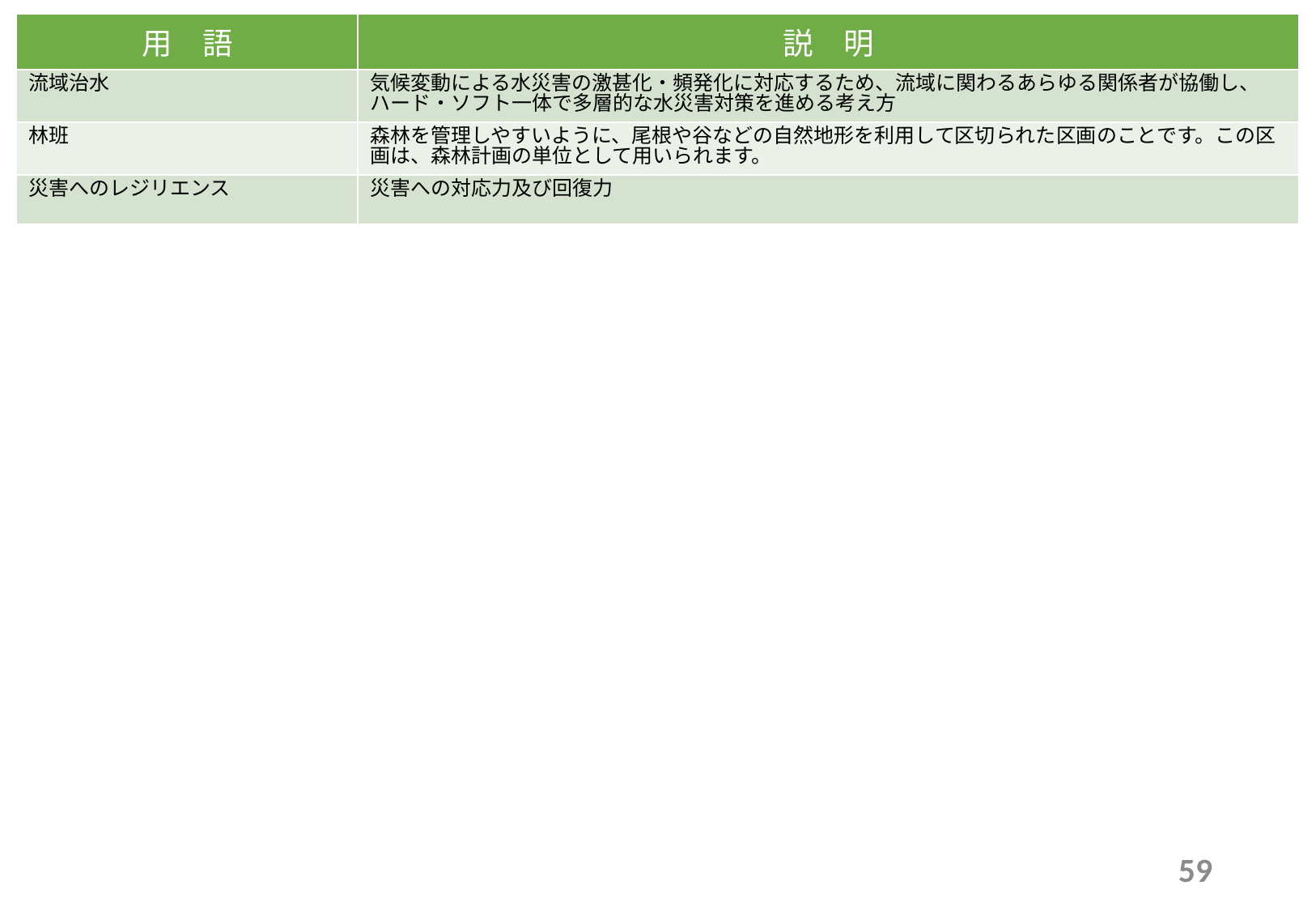

R7.12.5
森づくり課
| 用　語 | 説　明 |
| --- | --- |
| 流域治水 | 気候変動による水災害の激甚化・頻発化に対応するため、流域に関わるあらゆる関係者が協働し、ハード・ソフト一体で多層的な水災害対策を進める考え方 |
| 林班 | 森林を管理しやすいように、尾根や谷などの自然地形を利用して区切られた区画のことです。この区画は、森林計画の単位として用いられます。 |
| 災害へのレジリエンス | 災害への対応力及び回復力 |
59